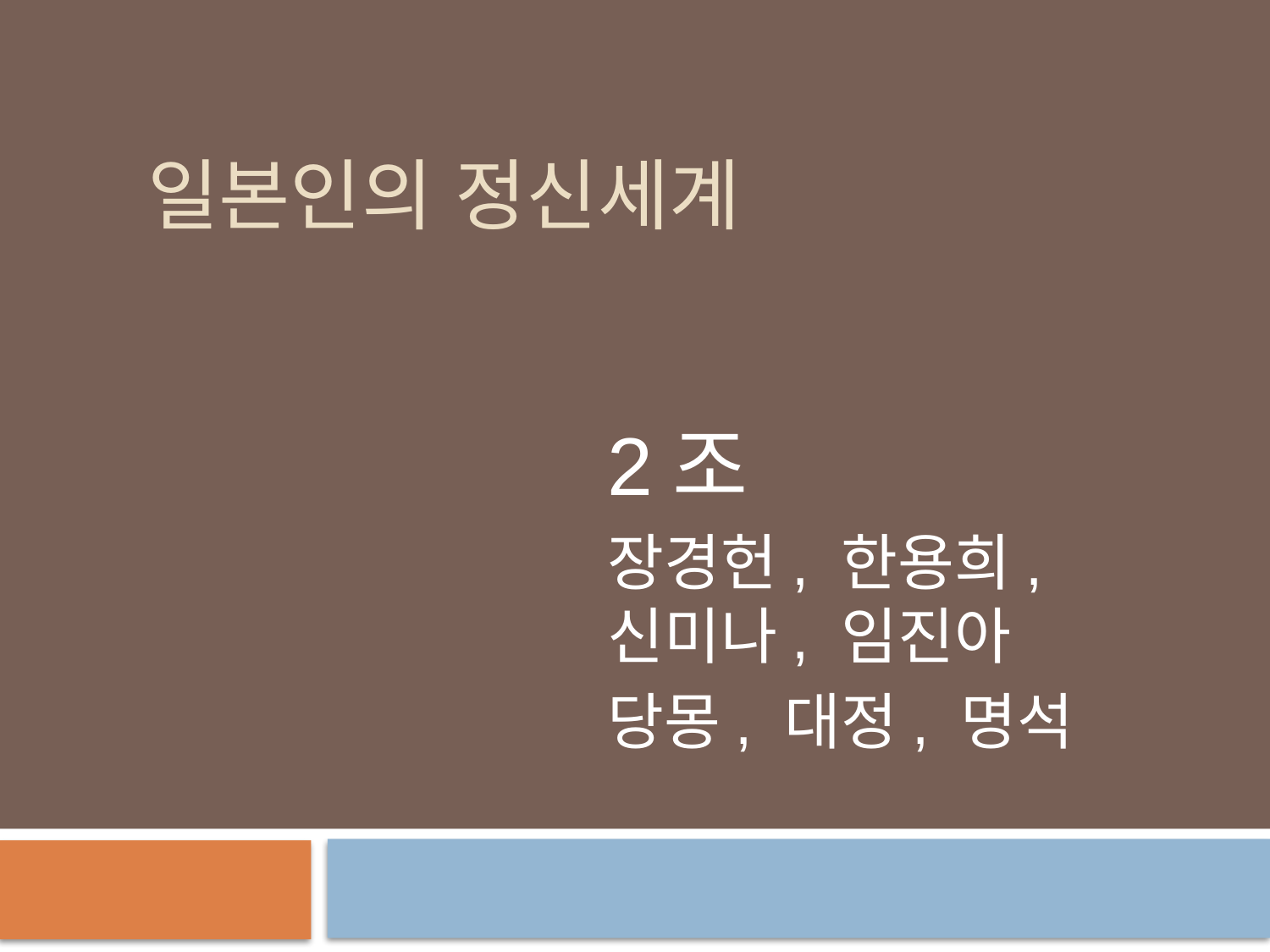

# 일본인의 정신세계
2조
장경헌, 한용희, 신미나, 임진아
당몽, 대정, 명석